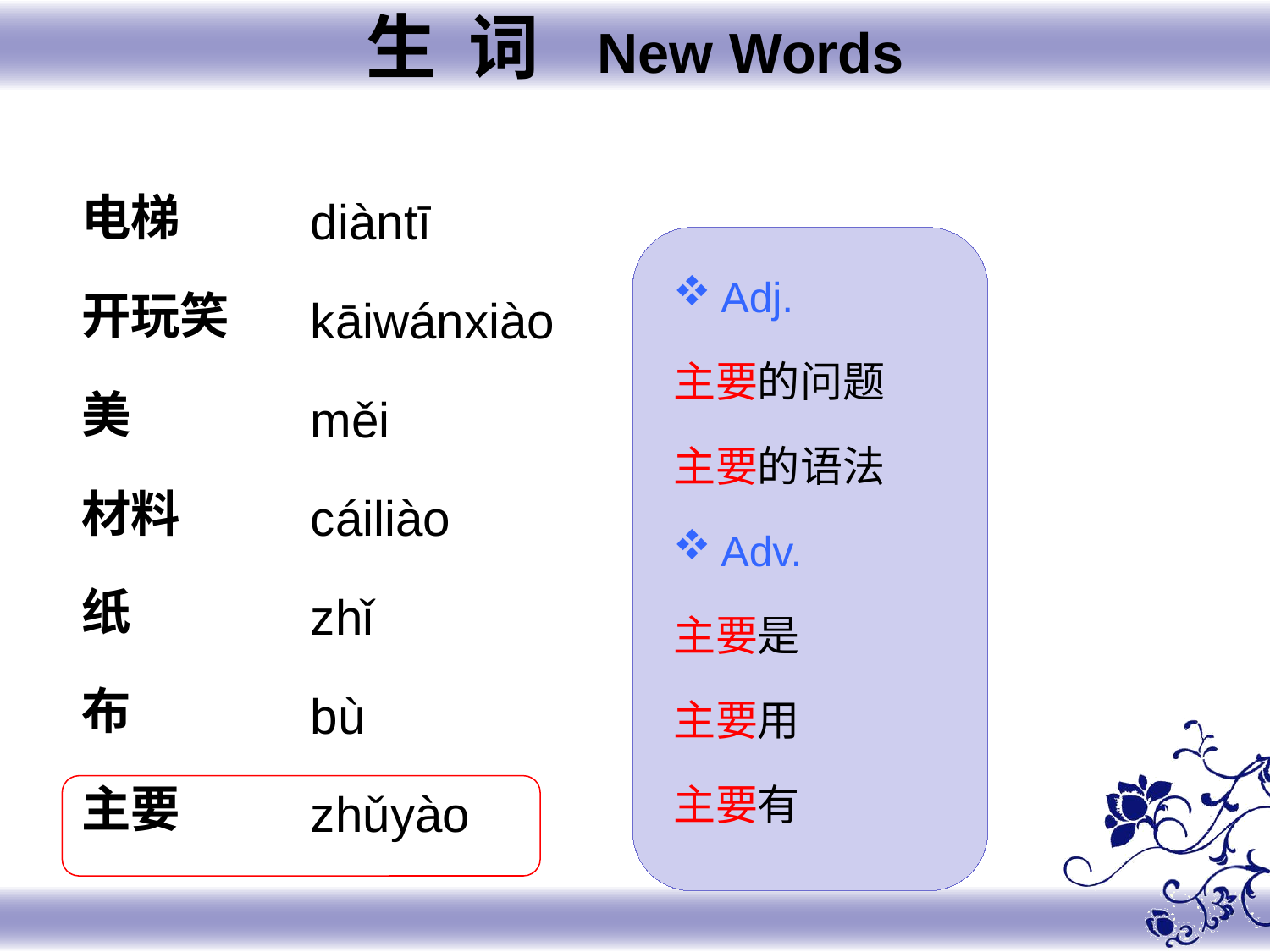

生  词   New Words
电梯
开玩笑
美
材料
纸
布
主要
diàntī
kāiwánxiào
měi
cáiliào
zhǐ
bù
zhǔyào

Adj.
主要的问题
主要的语法
Adv.
主要是
主要用
主要有